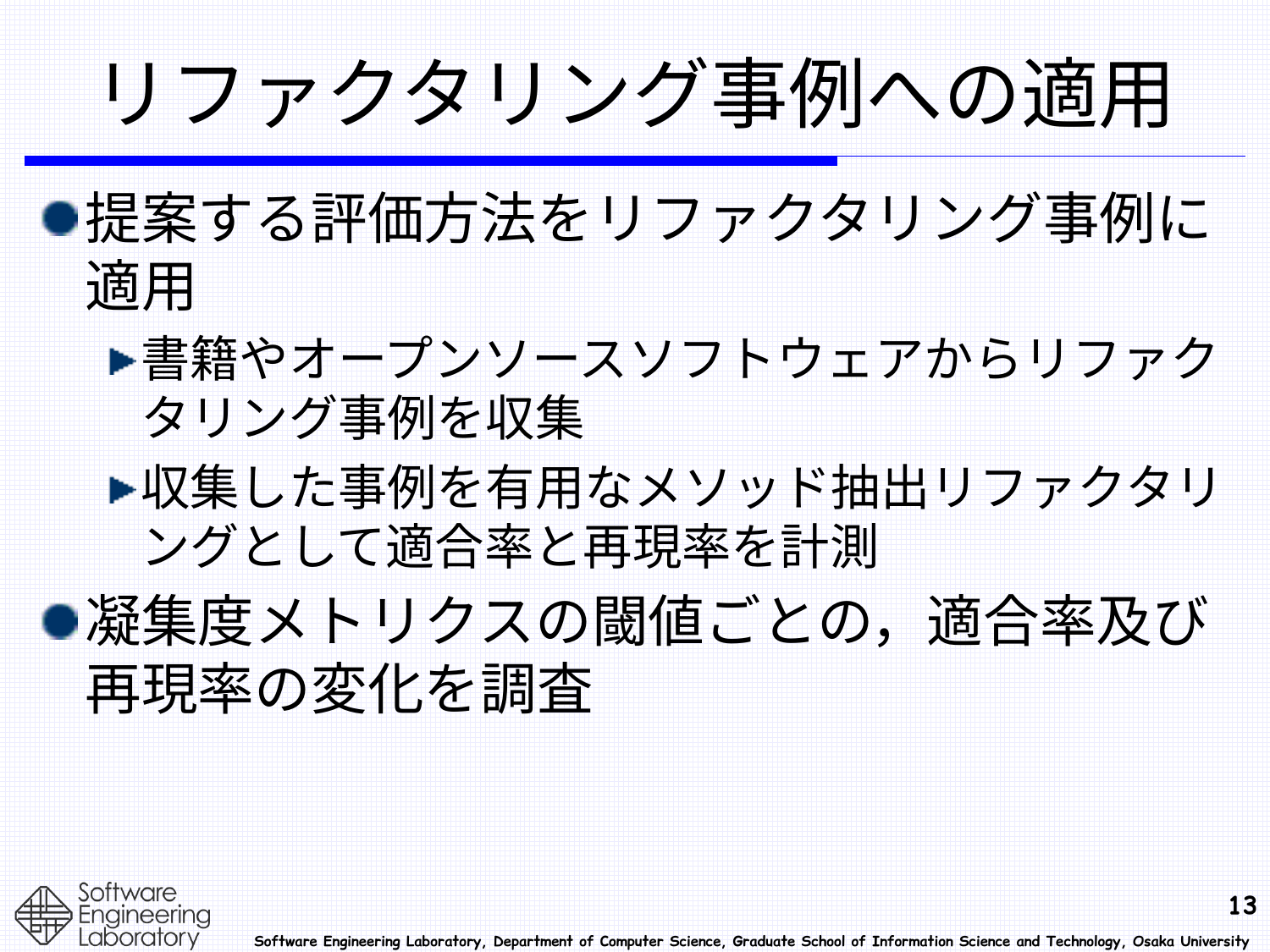

# リファクタリング事例への適用
提案する評価方法をリファクタリング事例に適用
書籍やオープンソースソフトウェアからリファクタリング事例を収集
収集した事例を有用なメソッド抽出リファクタリングとして適合率と再現率を計測
凝集度メトリクスの閾値ごとの，適合率及び再現率の変化を調査